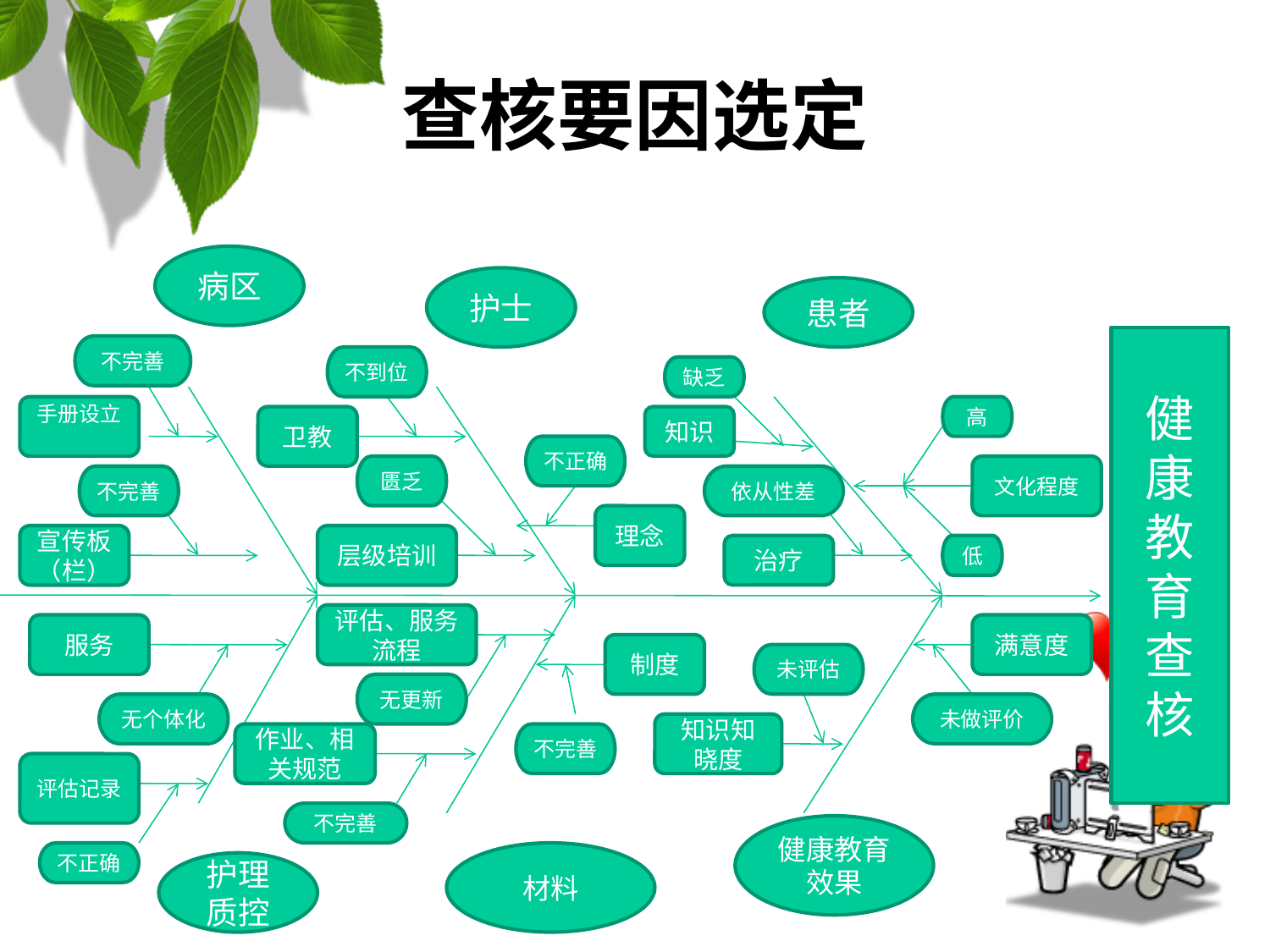

查核要因选定
病区
护士
患者
健康教育
查核
不完善
不到位
缺乏
手册设立

高
卫教
知识
不正确
匮乏
文化程度
不完善
依从性差
理念
宣传板（栏）
层级培训
治疗
低
评估、服务流程
服务
满意度
制度
未评估
无更新
无个体化
未做评价
知识知晓度
作业、相关规范
不完善
评估记录
不完善
健康教育效果
不正确
材料
护理质控